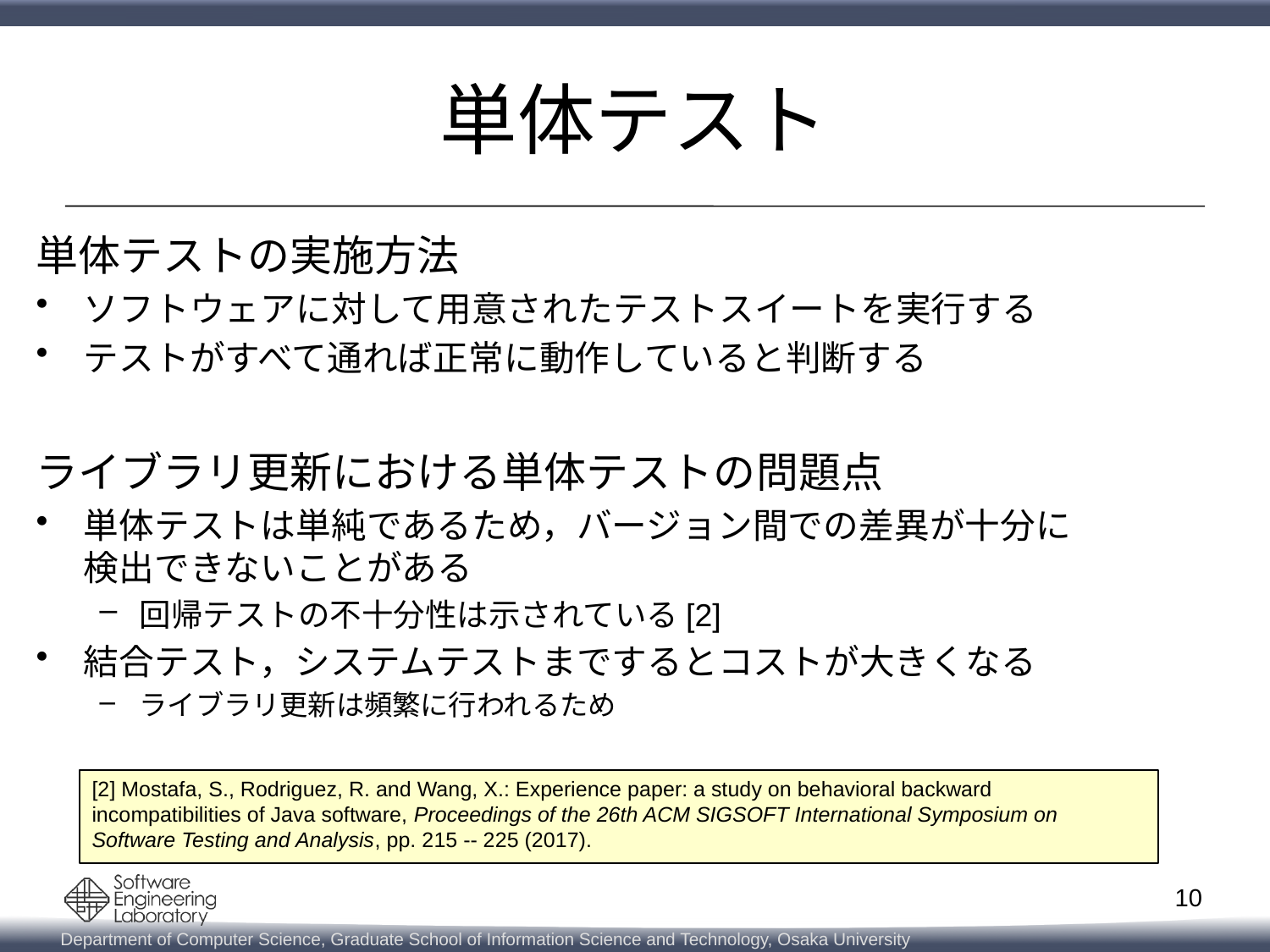

# 単体テスト
単体テストの実施方法
ソフトウェアに対して用意されたテストスイートを実行する
テストがすべて通れば正常に動作していると判断する

ライブラリ更新における単体テストの問題点
単体テストは単純であるため，バージョン間での差異が十分に
検出できないことがある
回帰テストの不十分性は示されている[2]
結合テスト，システムテストまでするとコストが大きくなる
ライブラリ更新は頻繁に行われるため
[2] Mostafa, S., Rodriguez, R. and Wang, X.: Experience paper: a study on behavioral backward incompatibilities of Java software, Proceedings of the 26th ACM SIGSOFT International Symposium on Software Testing and Analysis, pp. 215 -- 225 (2017).
10